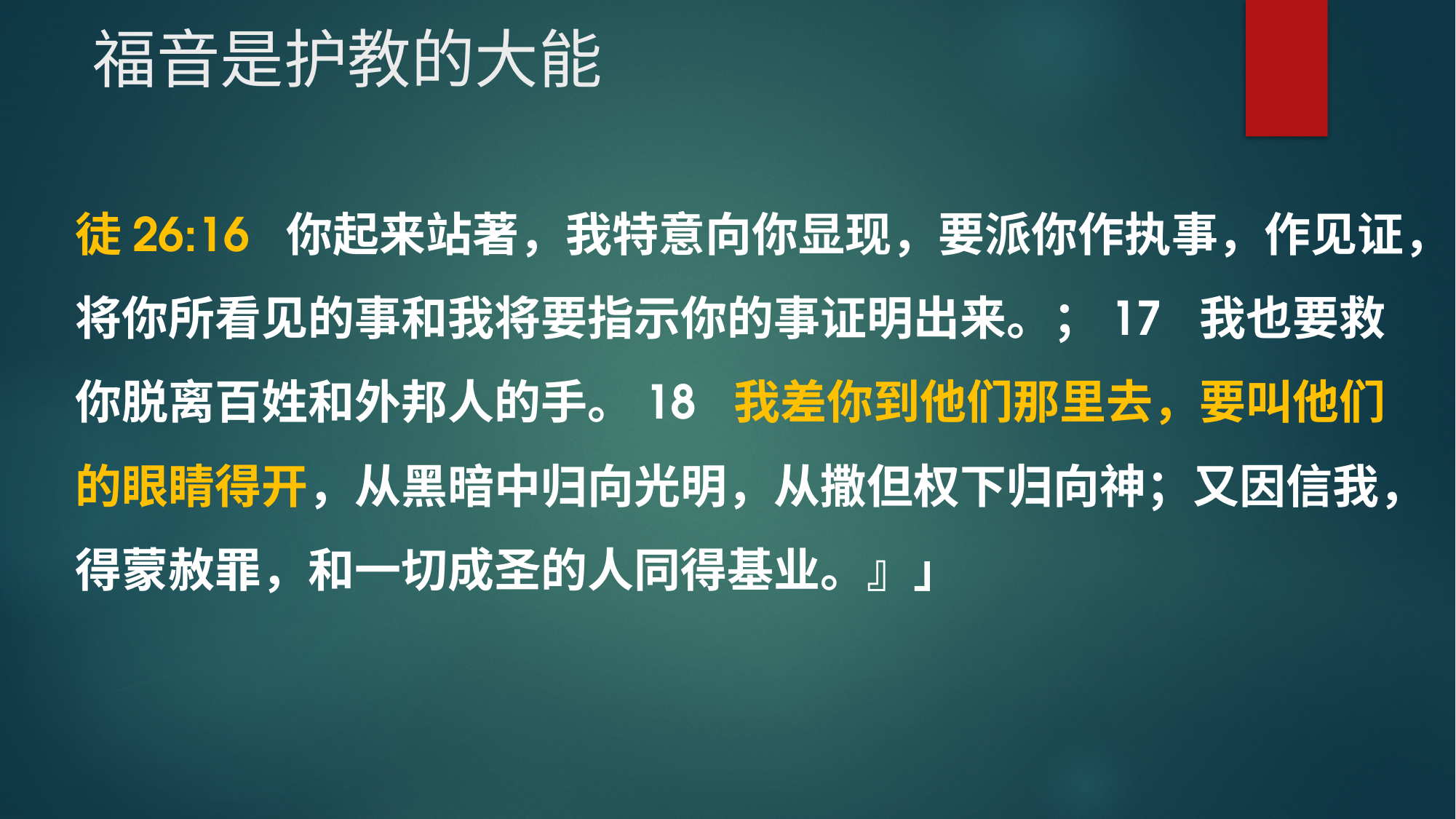

# 福音是护教的大能
徒26:16  你起来站著，我特意向你显现，要派你作执事，作见证，将你所看见的事和我将要指示你的事证明出来。；17  我也要救你脱离百姓和外邦人的手。18  我差你到他们那里去，要叫他们的眼睛得开，从黑暗中归向光明，从撒但权下归向神；又因信我，得蒙赦罪，和一切成圣的人同得基业。』」